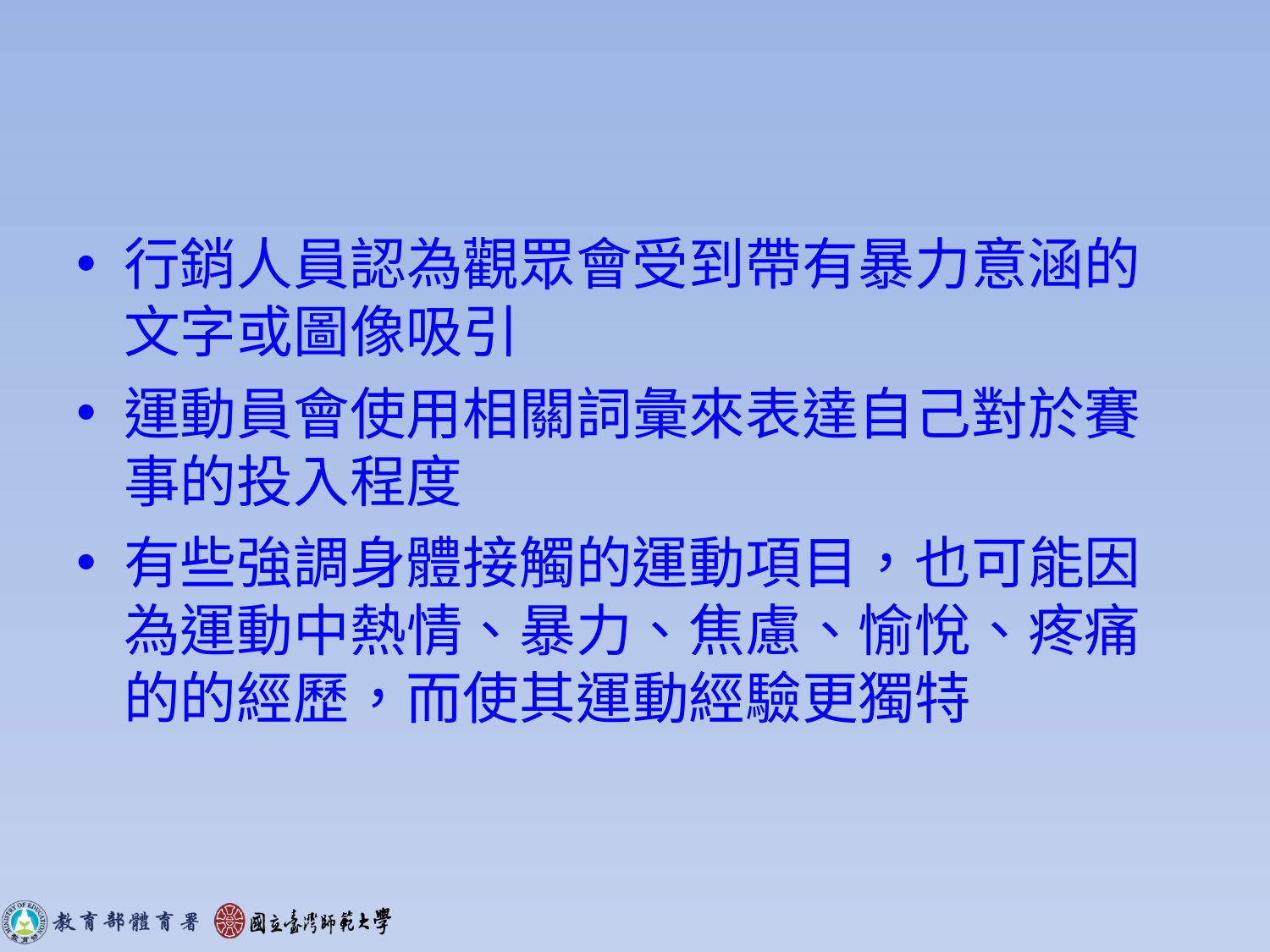

#
行銷人員認為觀眾會受到帶有暴力意涵的文字或圖像吸引
運動員會使用相關詞彙來表達自己對於賽事的投入程度
有些強調身體接觸的運動項目，也可能因為運動中熱情、暴力、焦慮、愉悅、疼痛的的經歷，而使其運動經驗更獨特